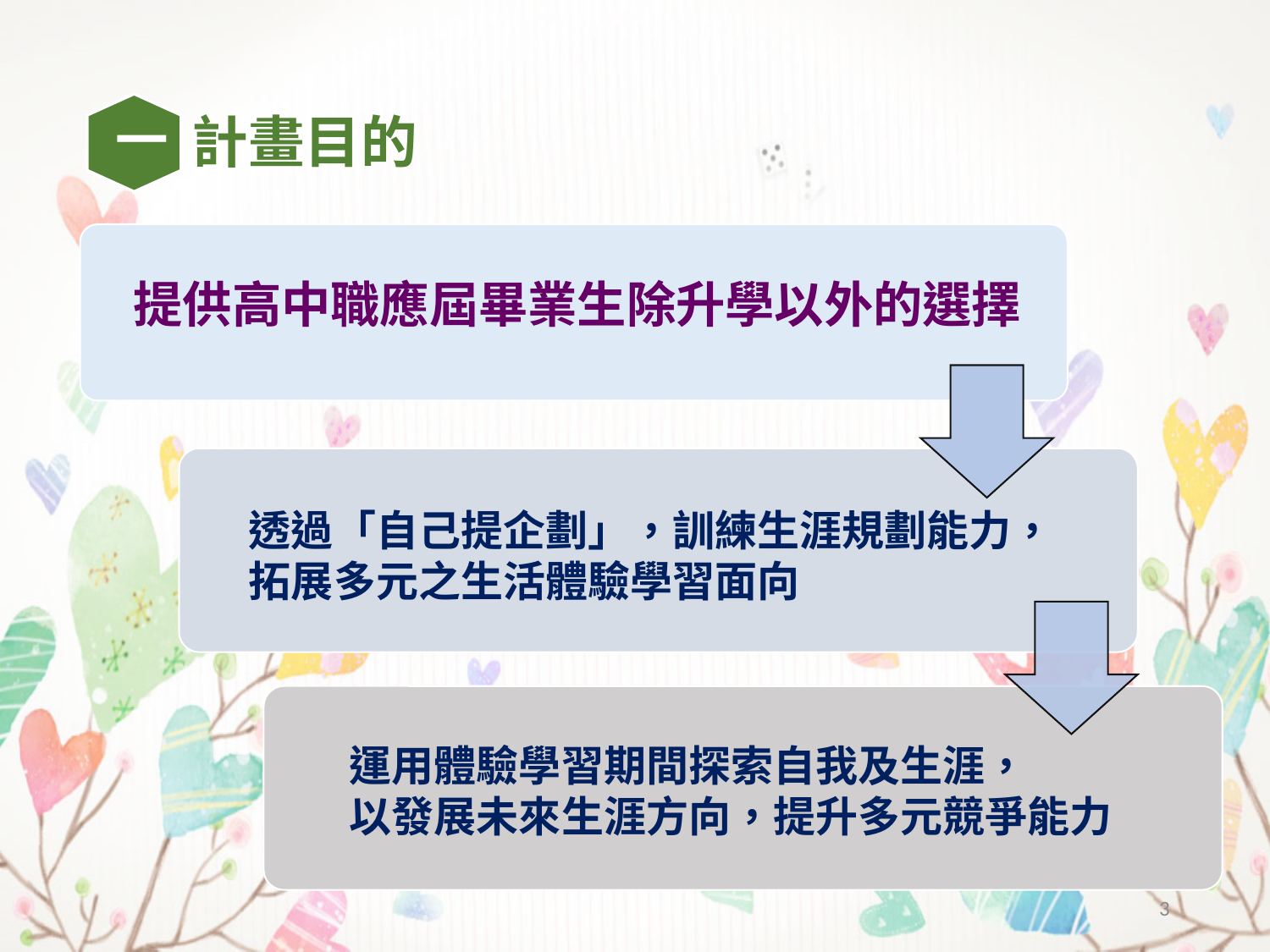

一
計畫目的

提供高中職應屆畢業生除升學以外的選擇

透過「自己提企劃」，訓練生涯規劃能力，
拓展多元之生活體驗學習面向

運用體驗學習期間探索自我及生涯，
以發展未來生涯方向，提升多元競爭能力

3